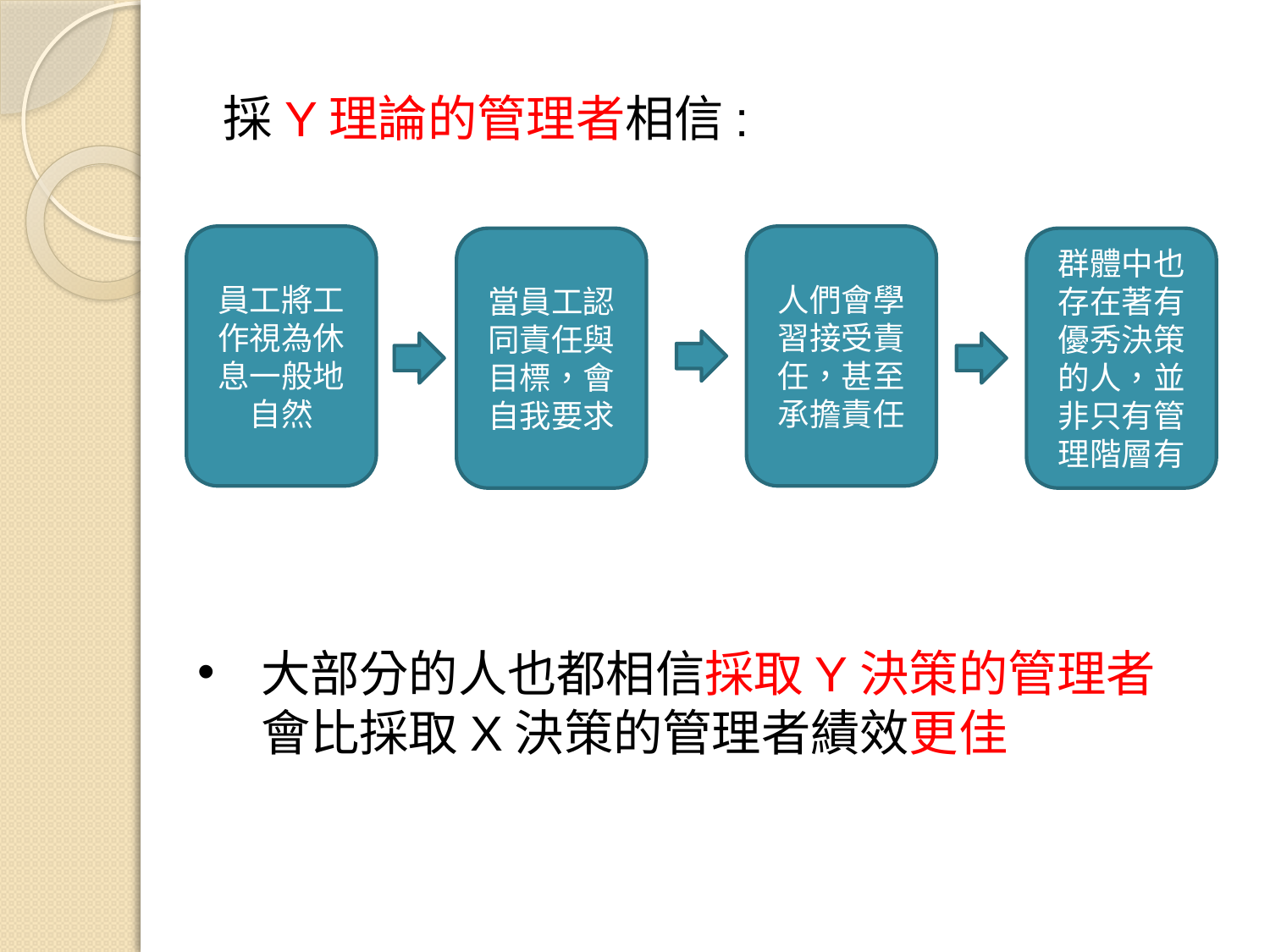

# 採Y理論的管理者相信:
員工將工作視為休息一般地自然
人們會學習接受責任，甚至承擔責任
當員工認同責任與目標，會自我要求
群體中也存在著有優秀決策的人，並非只有管理階層有

大部分的人也都相信採取Y決策的管理者會比採取X決策的管理者績效更佳